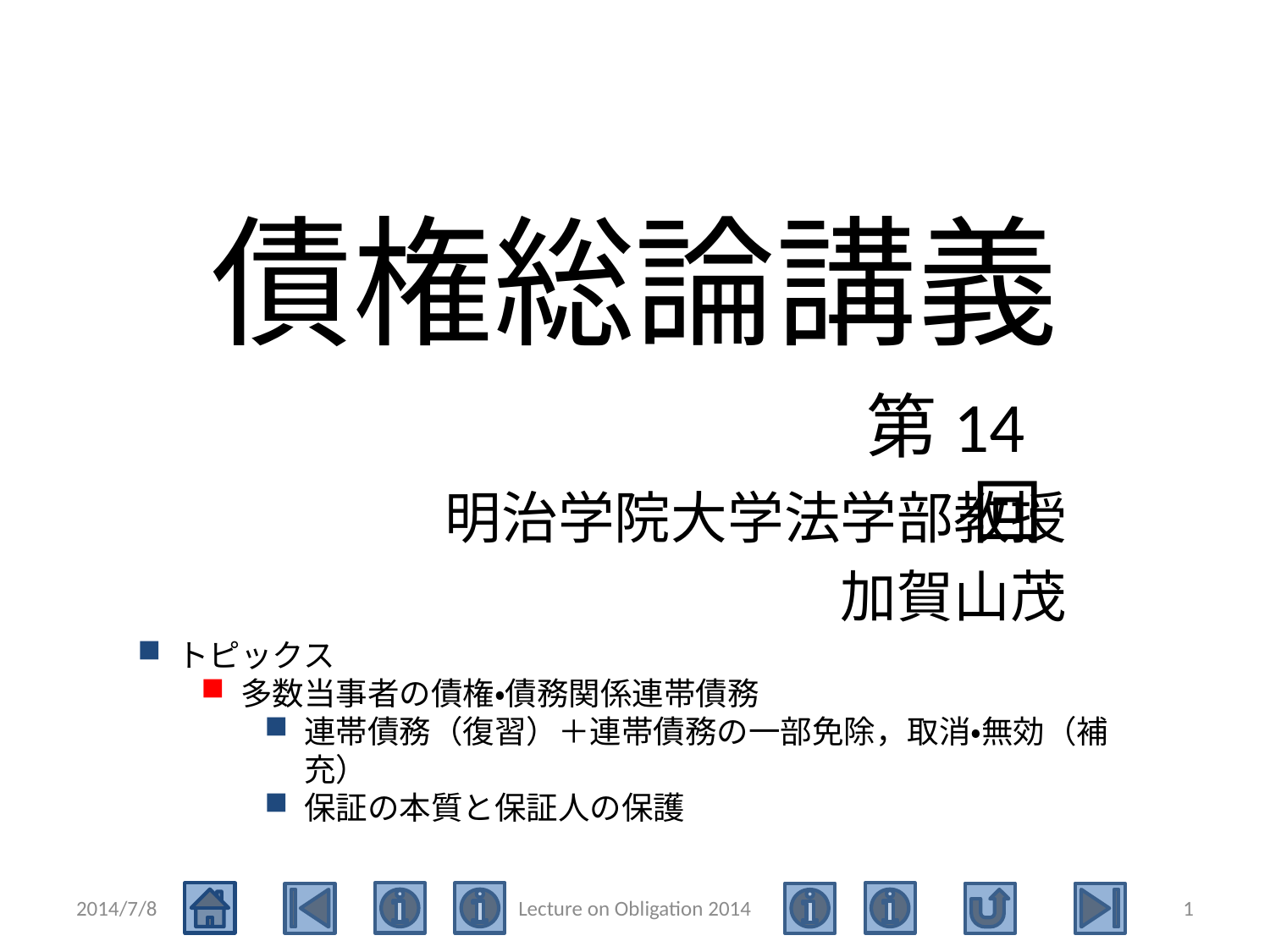

# 債権総論講義
第14回
明治学院大学法学部教授
加賀山茂
トピックス
多数当事者の債権・債務関係連帯債務
連帯債務（復習）＋連帯債務の一部免除，取消・無効（補充）
保証の本質と保証人の保護
2014/7/8
Lecture on Obligation 2014
1